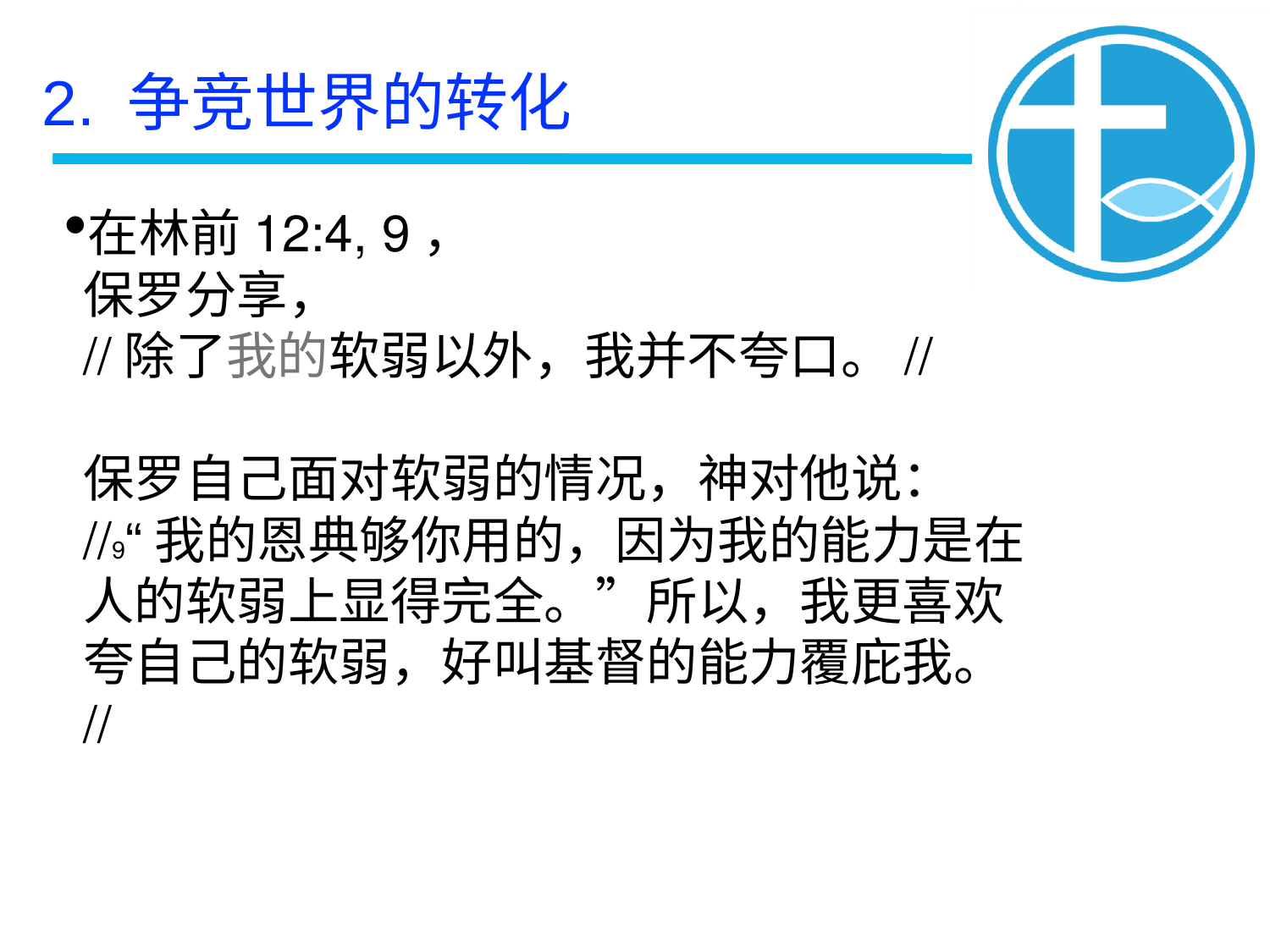

2. 争竞世界的转化
在林前12:4, 9，
保罗分享，
//除了我的软弱以外，我并不夸口。//
保罗自己面对软弱的情况，神对他说：
//9“我的恩典够你用的，因为我的能力是在人的软弱上显得完全。”所以，我更喜欢夸自己的软弱，好叫基督的能力覆庇我。//